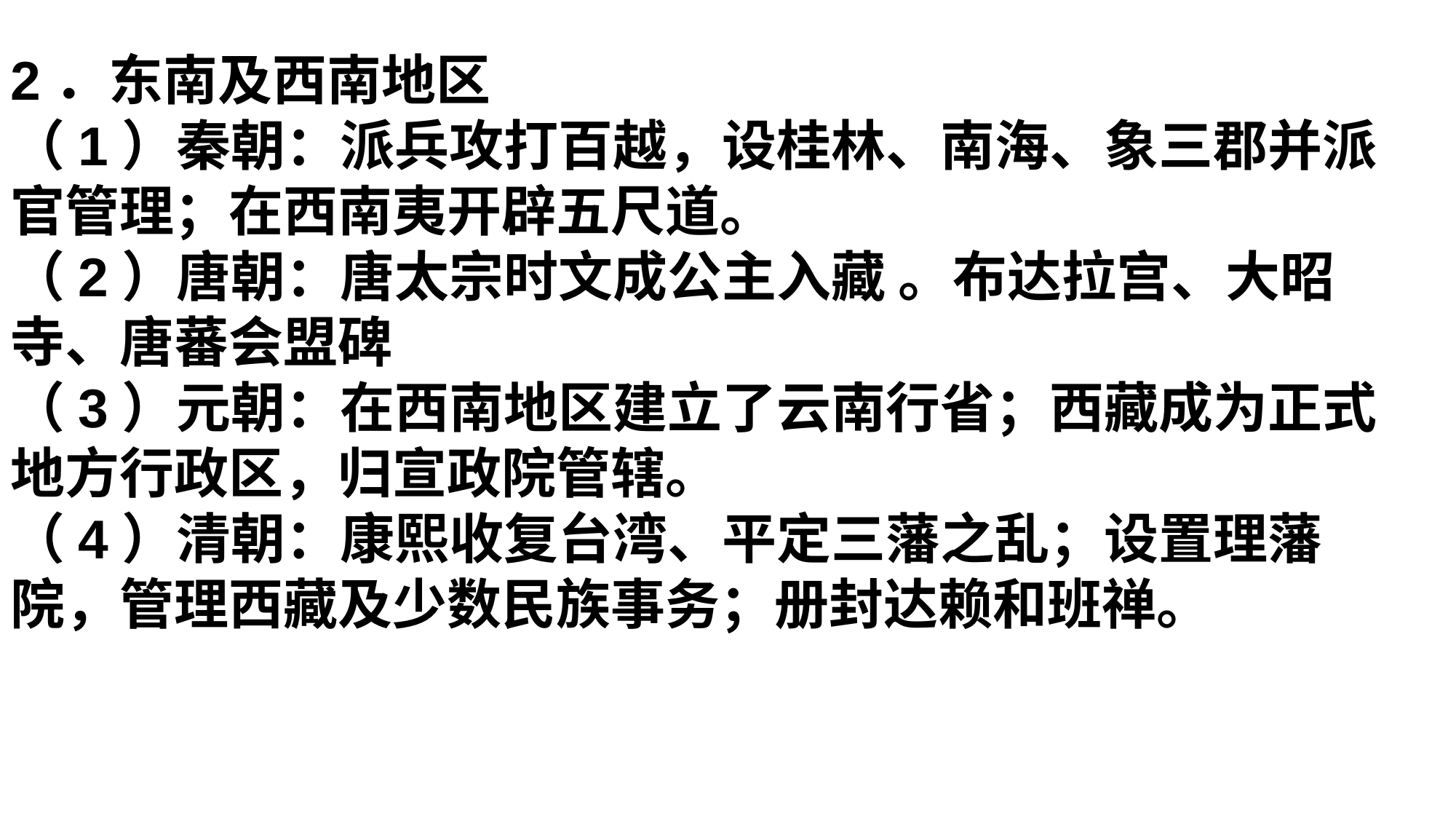

2．东南及西南地区
（1）秦朝：派兵攻打百越，设桂林、南海、象三郡并派官管理；在西南夷开辟五尺道。
（2）唐朝：唐太宗时文成公主入藏 。布达拉宫、大昭寺、唐蕃会盟碑
（3）元朝：在西南地区建立了云南行省；西藏成为正式地方行政区，归宣政院管辖。
（4）清朝：康熙收复台湾、平定三藩之乱；设置理藩院，管理西藏及少数民族事务；册封达赖和班禅。